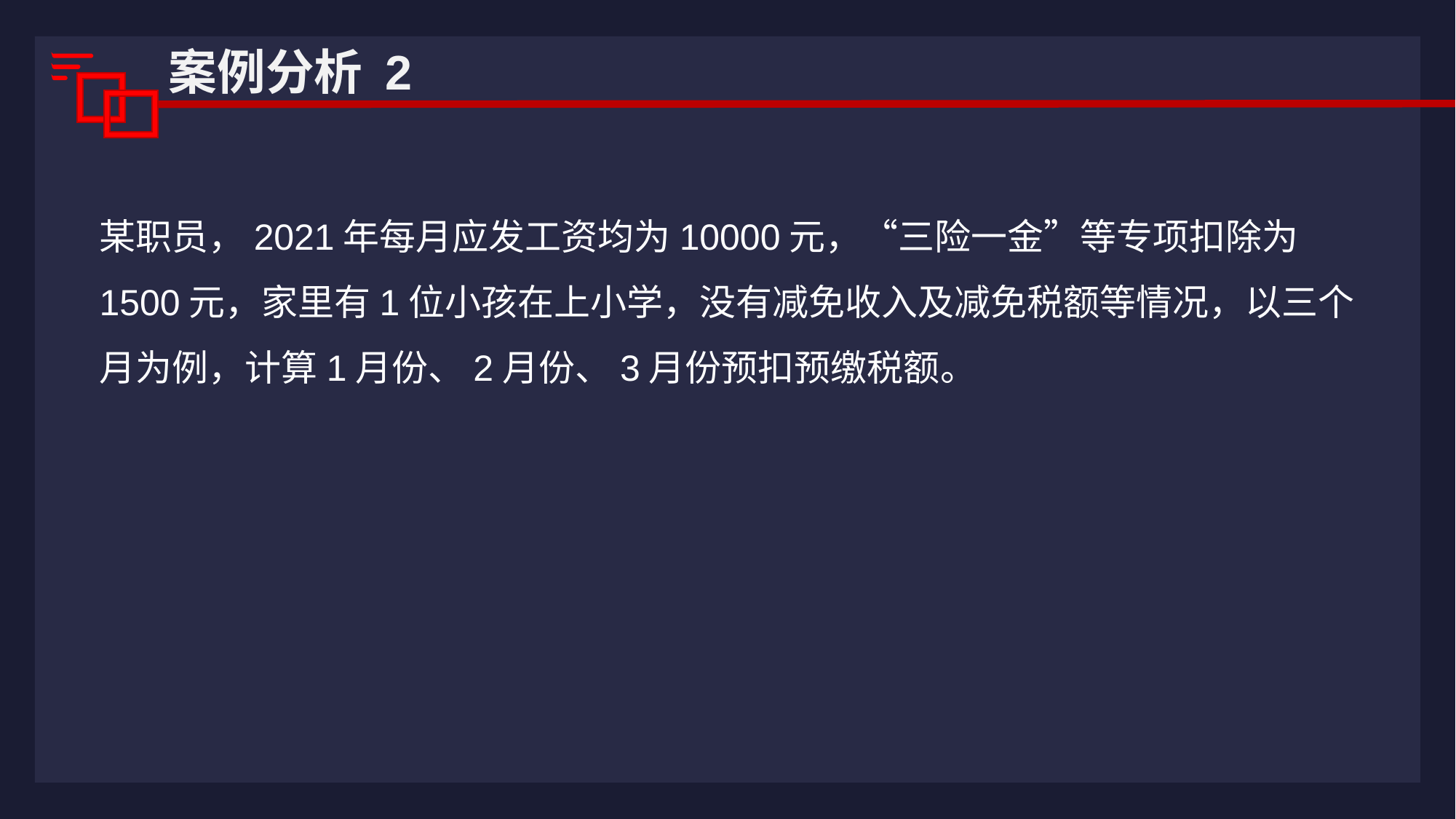

案例分析 2

某职员，2021年每月应发工资均为10000元，“三险一金”等专项扣除为1500元，家里有1位小孩在上小学，没有减免收入及减免税额等情况，以三个月为例，计算1月份、2月份、3月份预扣预缴税额。